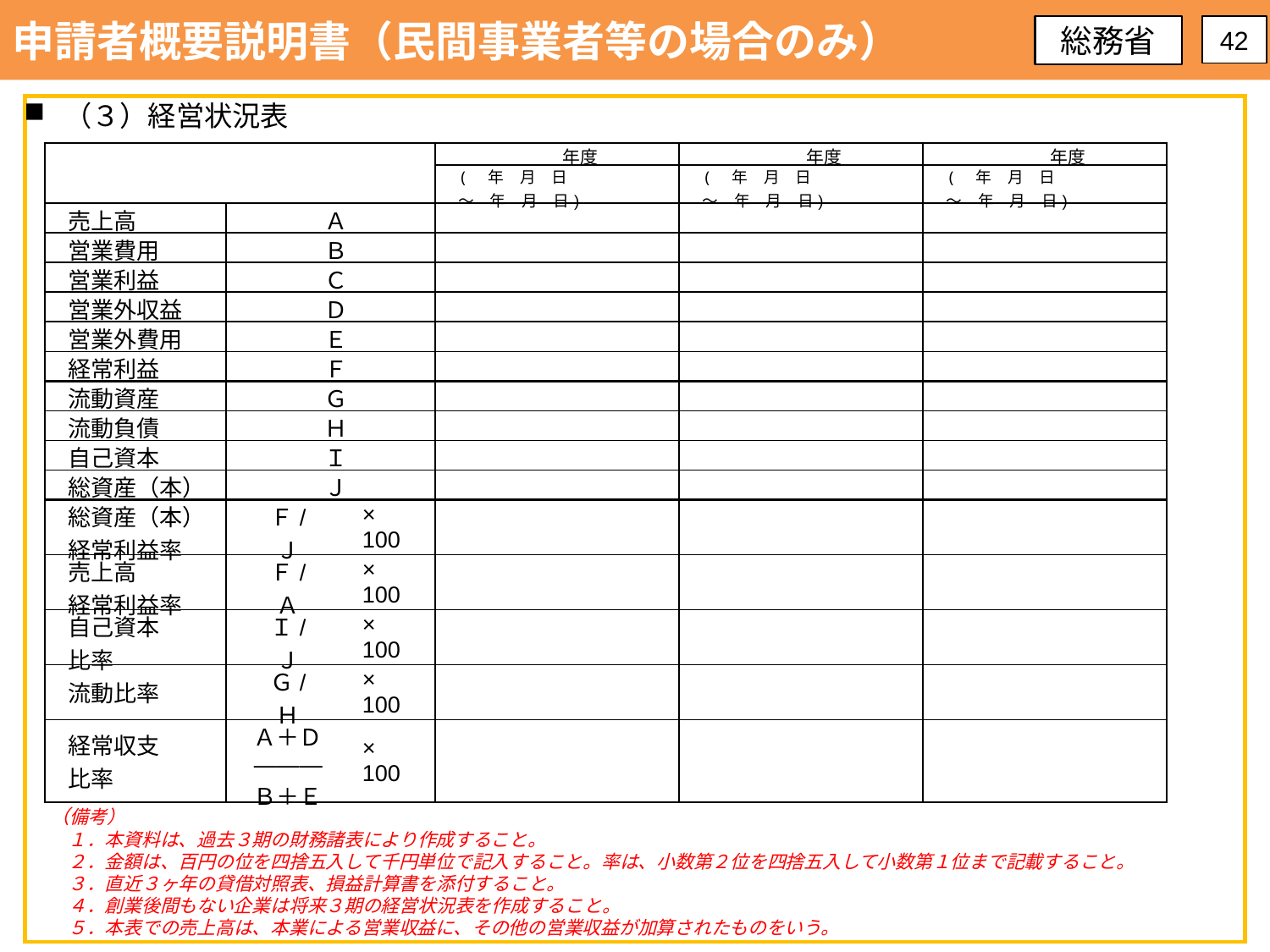

申請者概要説明書（民間事業者等の場合のみ）
総務省
42
（３）経営状況表

|  |  |  | 年度 | 年度 | 年度 |
| --- | --- | --- | --- | --- | --- |
|  |  |  | (　年　月　日 ～　年　月　日) | (　年　月　日 ～　年　月　日) | (　年　月　日 ～　年　月　日) |
| 売上高 | Ａ |  |  |  |  |
| 営業費用 | Ｂ |  |  |  |  |
| 営業利益 | Ｃ |  |  |  |  |
| 営業外収益 | Ｄ |  |  |  |  |
| 営業外費用 | Ｅ |  |  |  |  |
| 経常利益 | Ｆ |  |  |  |  |
| 流動資産 | Ｇ |  |  |  |  |
| 流動負債 | Ｈ |  |  |  |  |
| 自己資本 | Ｉ |  |  |  |  |
| 総資産（本） | Ｊ |  |  |  |  |
| 総資産（本） 経常利益率 | Ｆ/ Ｊ | × 100 |  |  |  |
| 売上高 経常利益率 | Ｆ/ Ａ | × 100 |  |  |  |
| 自己資本 比率 | Ｉ/ Ｊ | × 100 |  |  |  |
| 流動比率 | Ｇ/ Ｈ | × 100 |  |  |  |
| 経常収支 比率 | Ａ＋Ｄ ――― Ｂ＋Ｅ | × 100 |  |  |  |
（備考）
１．本資料は、過去３期の財務諸表により作成すること。
２．金額は、百円の位を四捨五入して千円単位で記入すること。率は、小数第２位を四捨五入して小数第１位まで記載すること。
３．直近３ヶ年の貸借対照表、損益計算書を添付すること。
４．創業後間もない企業は将来３期の経営状況表を作成すること。
５．本表での売上高は、本業による営業収益に、その他の営業収益が加算されたものをいう。